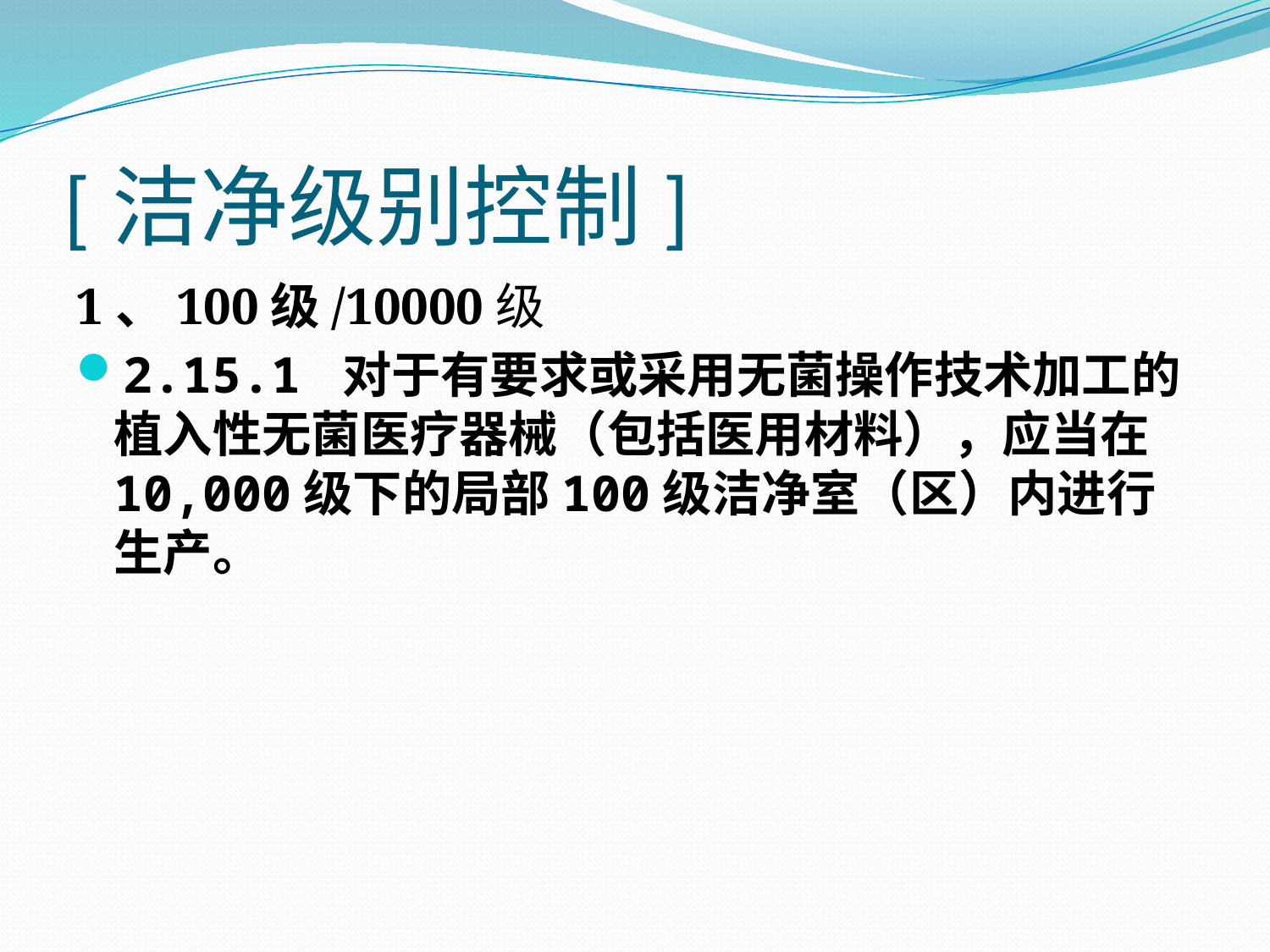

# [洁净级别控制]
1、100级/10000级
2.15.1 对于有要求或采用无菌操作技术加工的植入性无菌医疗器械（包括医用材料），应当在10,000级下的局部100级洁净室（区）内进行生产。